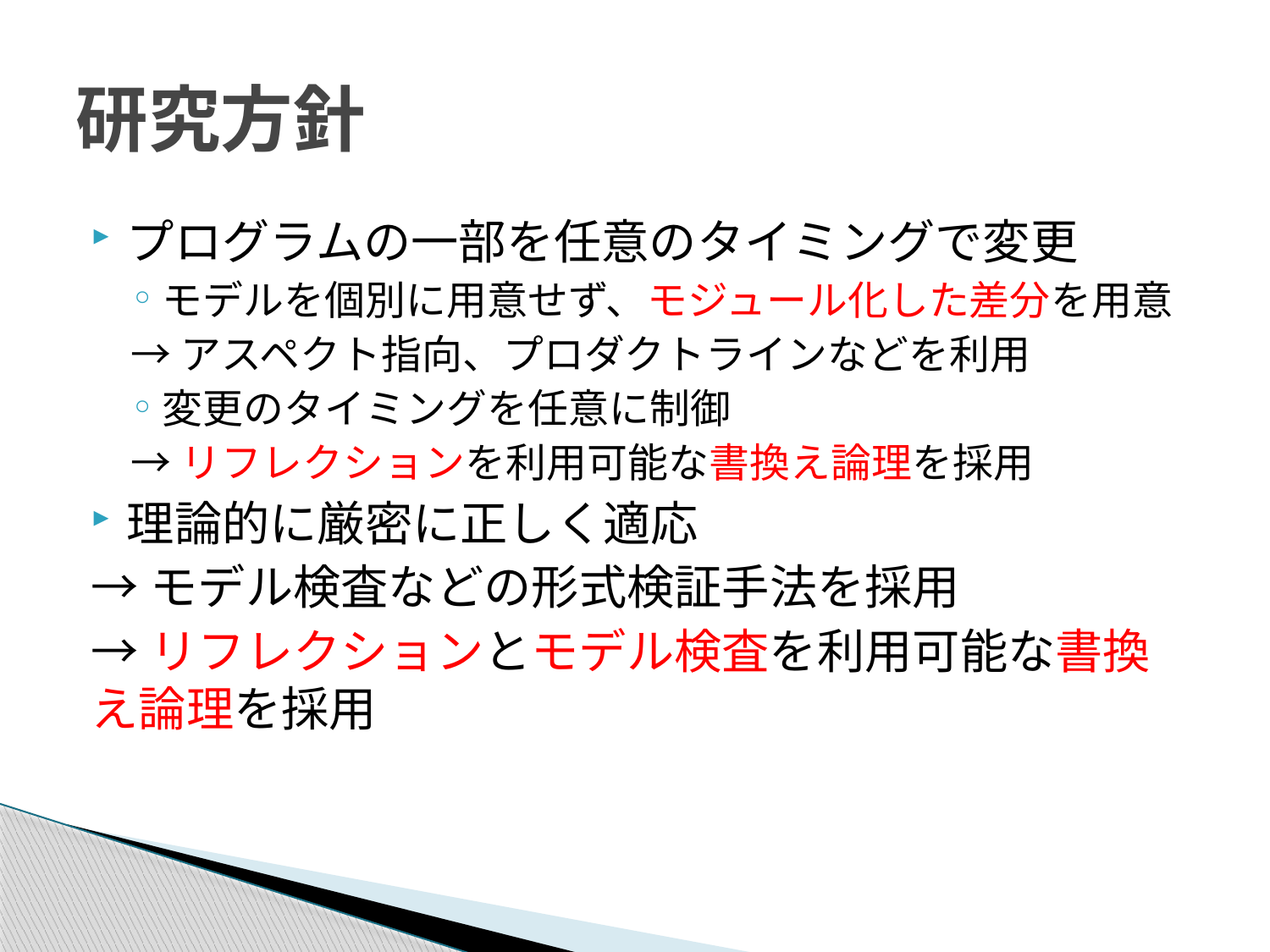

# 研究方針
プログラムの一部を任意のタイミングで変更
モデルを個別に用意せず、モジュール化した差分を用意
→アスペクト指向、プロダクトラインなどを利用
変更のタイミングを任意に制御
→リフレクションを利用可能な書換え論理を採用
理論的に厳密に正しく適応
→モデル検査などの形式検証手法を採用
→リフレクションとモデル検査を利用可能な書換え論理を採用